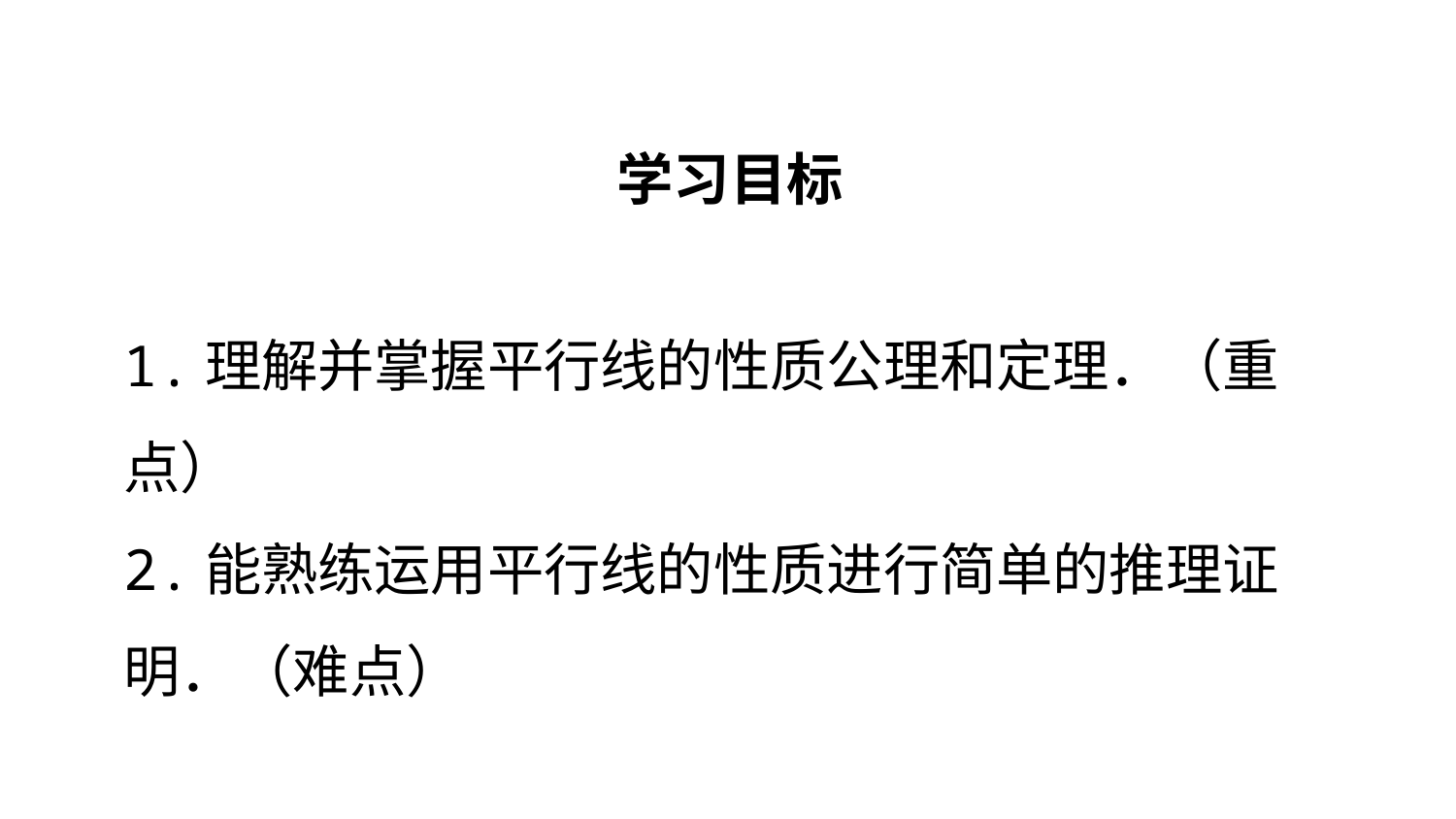

学习目标

1.理解并掌握平行线的性质公理和定理．（重点）
2.能熟练运用平行线的性质进行简单的推理证明．（难点）